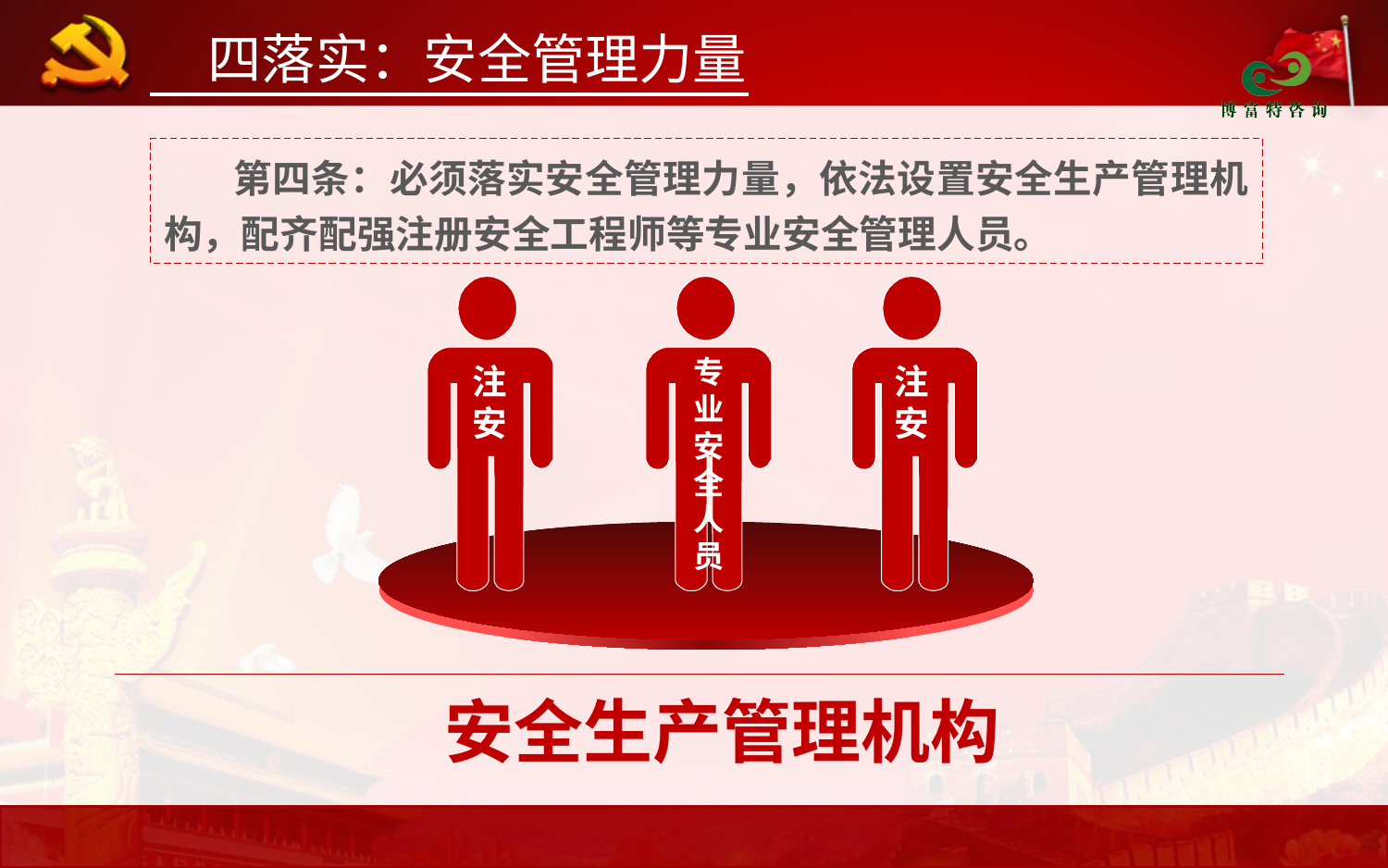

四落实：安全管理力量
第四条：必须落实安全管理力量，依法设置安全生产管理机构，配齐配强注册安全工程师等专业安全管理人员。

专业安全人员
注安
注安

安全生产管理机构